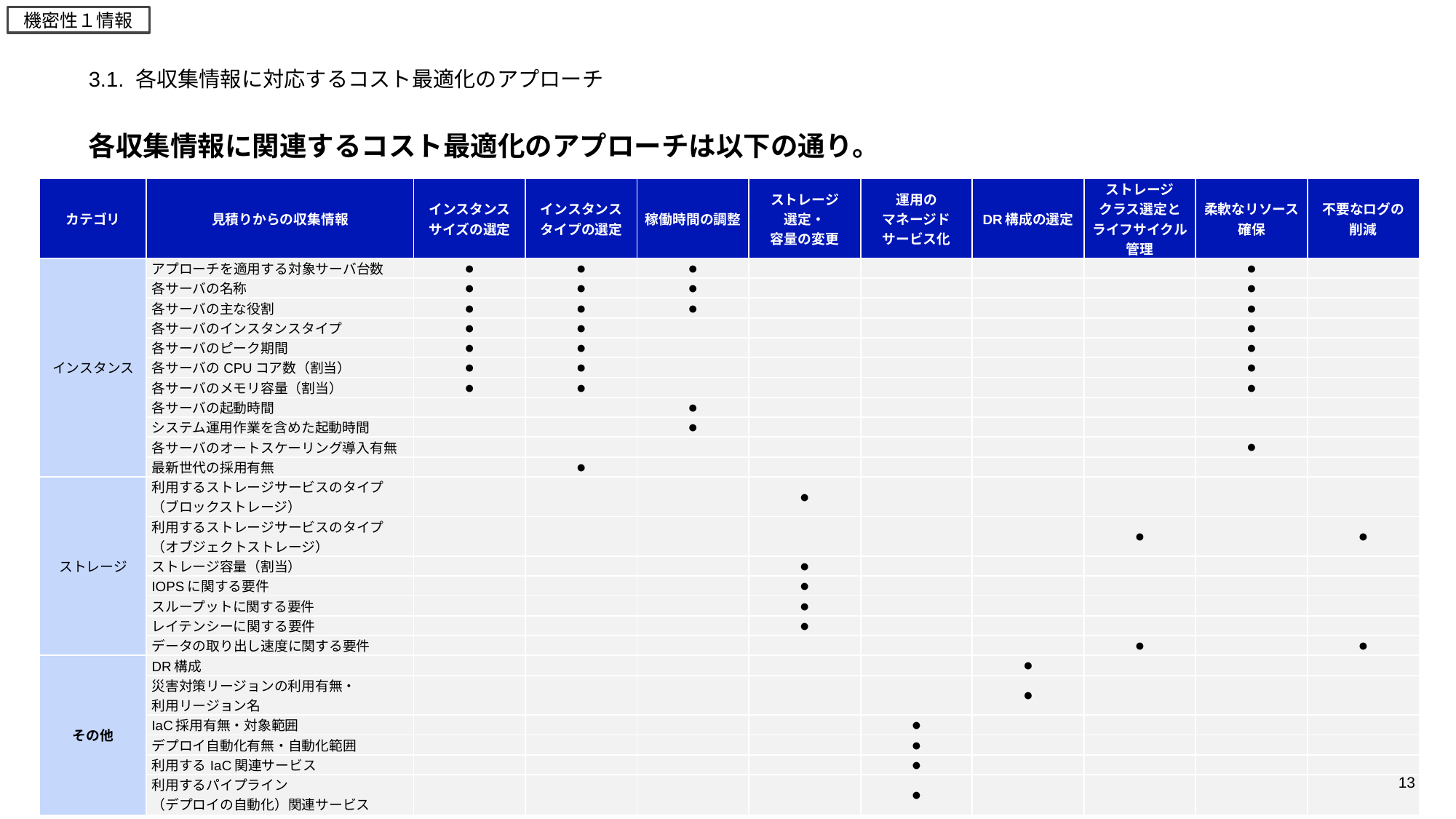

# 3.1. 各収集情報に対応するコスト最適化のアプローチ
各収集情報に関連するコスト最適化のアプローチは以下の通り。
| カテゴリ | 見積りからの収集情報 | インスタンス サイズの選定 | インスタンス タイプの選定 | 稼働時間の調整 | ストレージ 選定​・ 容量の変更​ | 運用の マネージド サービス化​ | DR構成の選定 | ストレージ クラス選定と ​ライフサイクル管理​ | 柔軟なリソース確保 | 不要なログの 削減​ |
| --- | --- | --- | --- | --- | --- | --- | --- | --- | --- | --- |
| インスタンス | アプローチを適用する対象サーバ台数 | ● | ● | ● |  |  |  |  | ● |  |
|  | 各サーバの名称 | ● | ● | ● |  |  |  |  | ● |  |
|  | 各サーバの主な役割 | ● | ● | ● |  |  |  |  | ● |  |
|  | 各サーバのインスタンスタイプ | ● | ● |  |  |  |  |  | ● |  |
|  | 各サーバのピーク期間 | ● | ● |  |  |  |  |  | ● |  |
|  | 各サーバのCPUコア数（割当） | ● | ● |  |  |  |  |  | ● |  |
|  | 各サーバのメモリ容量（割当） | ● | ● |  |  |  |  |  | ● |  |
|  | 各サーバの起動時間 |  |  | ● |  |  |  |  |  |  |
|  | システム運用作業を含めた起動時間 |  |  | ● |  |  |  |  |  |  |
|  | 各サーバのオートスケーリング導入有無 |  |  |  |  |  |  |  | ● |  |
|  | 最新世代の採用有無 |  | ● |  |  |  |  |  |  |  |
| ストレージ | 利用するストレージサービスのタイプ （ブロックストレージ） |  |  |  | ● |  |  |  |  |  |
|  | 利用するストレージサービスのタイプ （オブジェクトストレージ） |  |  |  |  |  |  | ● |  | ● |
|  | ストレージ容量（割当） |  |  |  | ● |  |  |  |  |  |
|  | IOPSに関する要件 |  |  |  | ● |  |  |  |  |  |
|  | スループットに関する要件 |  |  |  | ● |  |  |  |  |  |
|  | レイテンシーに関する要件 |  |  |  | ● |  |  |  |  |  |
|  | データの取り出し速度に関する要件 |  |  |  |  |  |  | ● |  | ● |
| その他 | DR構成 |  |  |  |  |  | ● |  |  |  |
|  | 災害対策リージョンの利用有無・ 利用リージョン名 |  |  |  |  |  | ● |  |  |  |
|  | IaC採用有無・対象範囲 |  |  |  |  | ● |  |  |  |  |
|  | デプロイ自動化有無・自動化範囲 |  |  |  |  | ● |  |  |  |  |
|  | 利用するIaC関連サービス |  |  |  |  | ● |  |  |  |  |
|  | 利用するパイプライン （デプロイの自動化）関連サービス |  |  |  |  | ● |  |  |  |  |
13